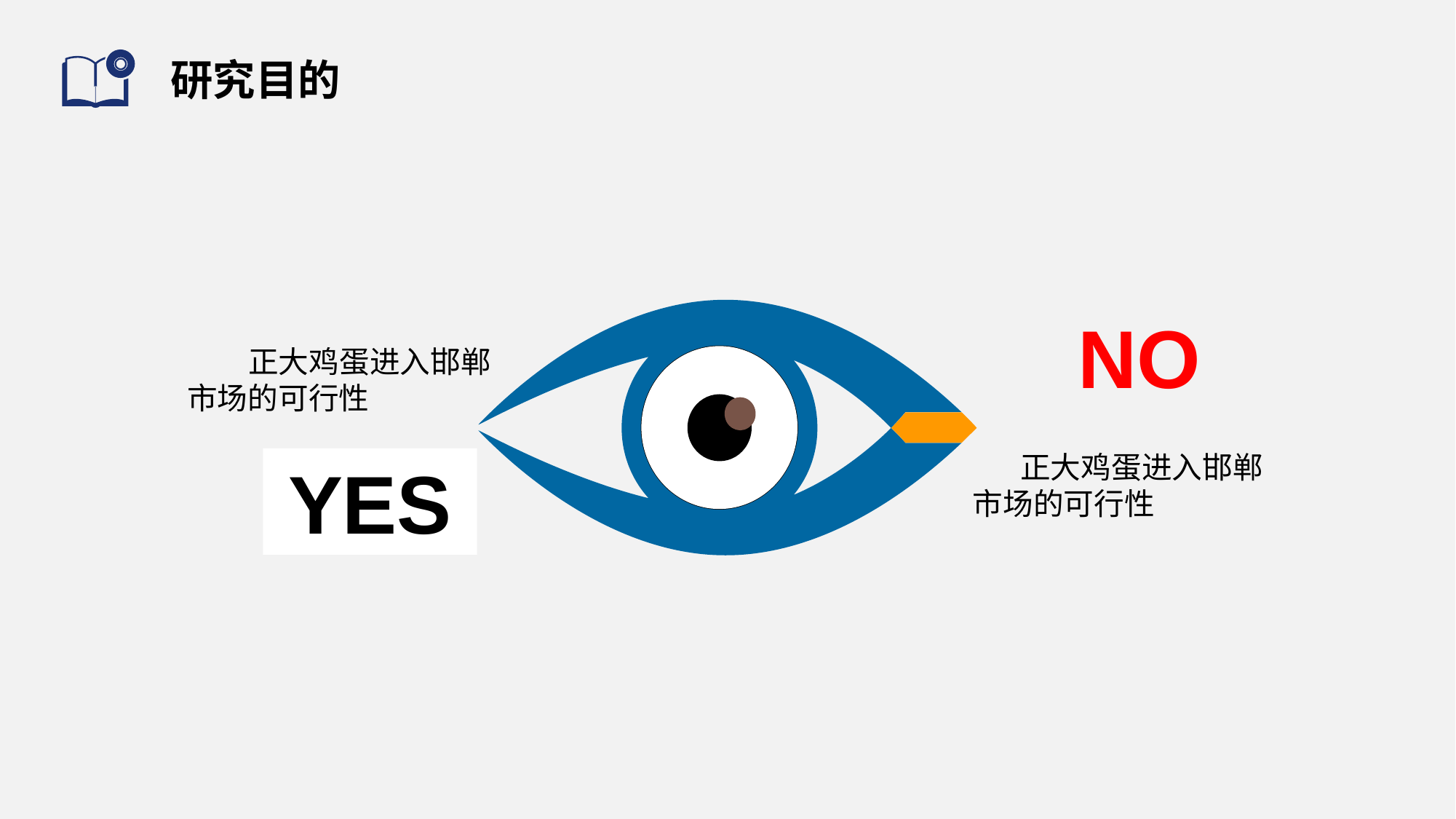

# 研究目的

NO
        正大鸡蛋进入邯郸市场的可行性
      正大鸡蛋进入邯郸市场的可行性
YES